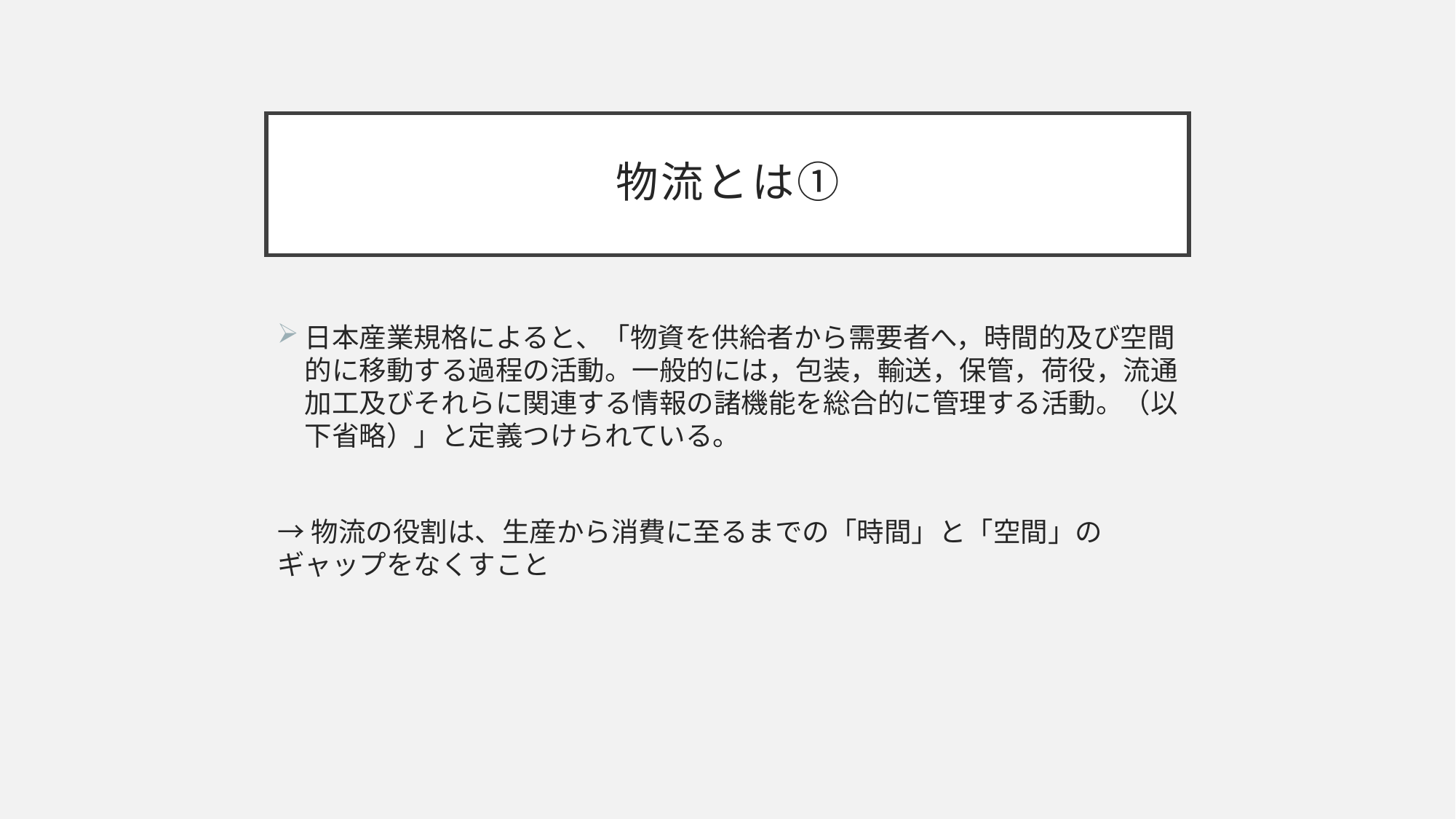

# 物流とは①
日本産業規格によると、「物資を供給者から需要者へ，時間的及び空間的に移動する過程の活動。一般的には，包装，輸送，保管，荷役，流通加工及びそれらに関連する情報の諸機能を総合的に管理する活動。（以下省略）」と定義つけられている。

→物流の役割は、生産から消費に至るまでの「時間」と「空間」のギャップをなくすこと